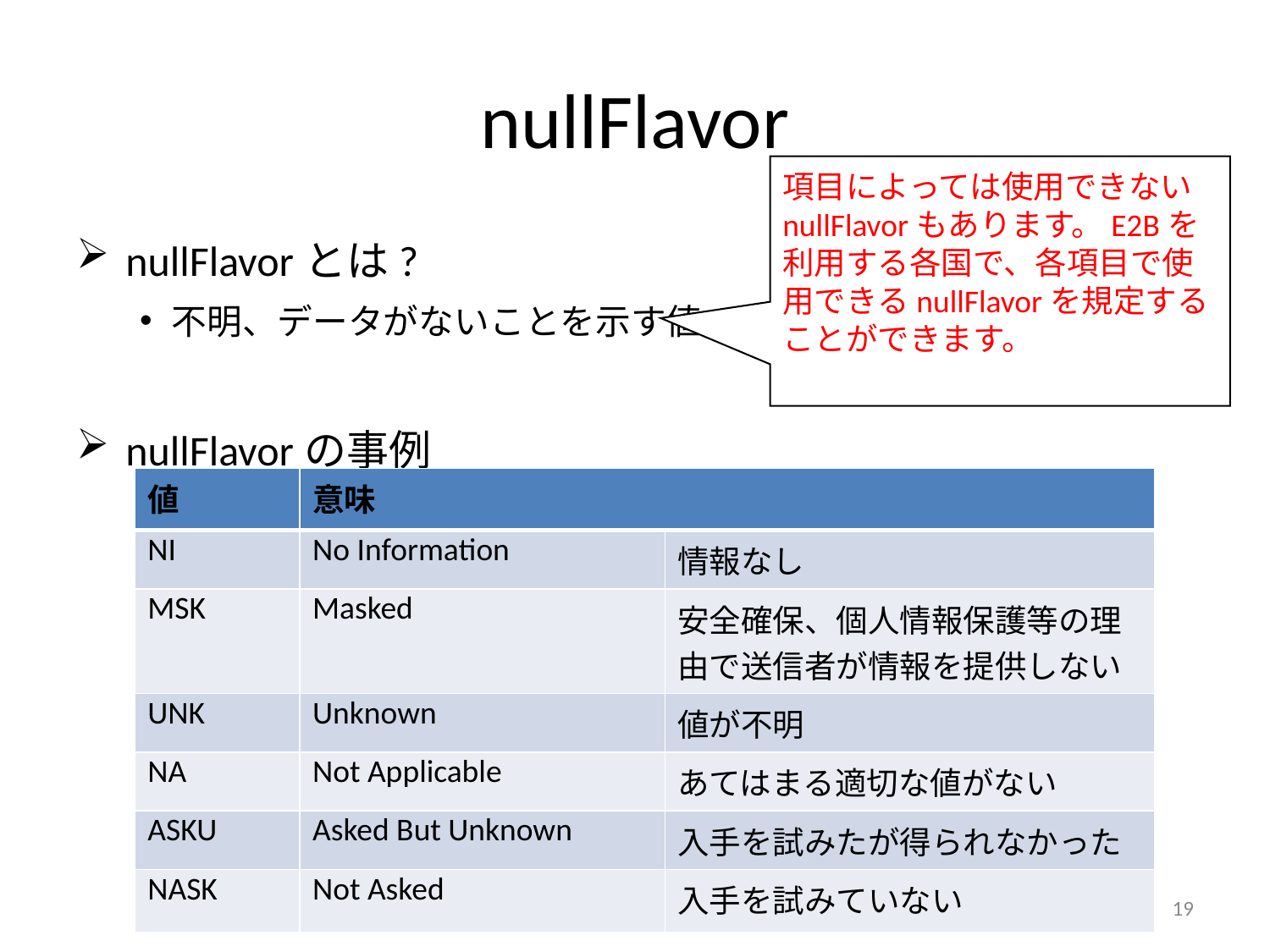

# nullFlavor

項目によっては使用できないnullFlavorもあります。E2Bを利用する各国で、各項目で使用できるnullFlavorを規定することができます。

nullFlavorとは?
不明、データがないことを示す値

nullFlavorの事例
| 値 | 意味 |  |
| --- | --- | --- |
| NI | No Information | 情報なし |
| MSK | Masked | 安全確保、個人情報保護等の理由で送信者が情報を提供しない |
| UNK | Unknown | 値が不明 |
| NA | Not Applicable | あてはまる適切な値がない |
| ASKU | Asked But Unknown | 入手を試みたが得られなかった |
| NASK | Not Asked | 入手を試みていない |
19